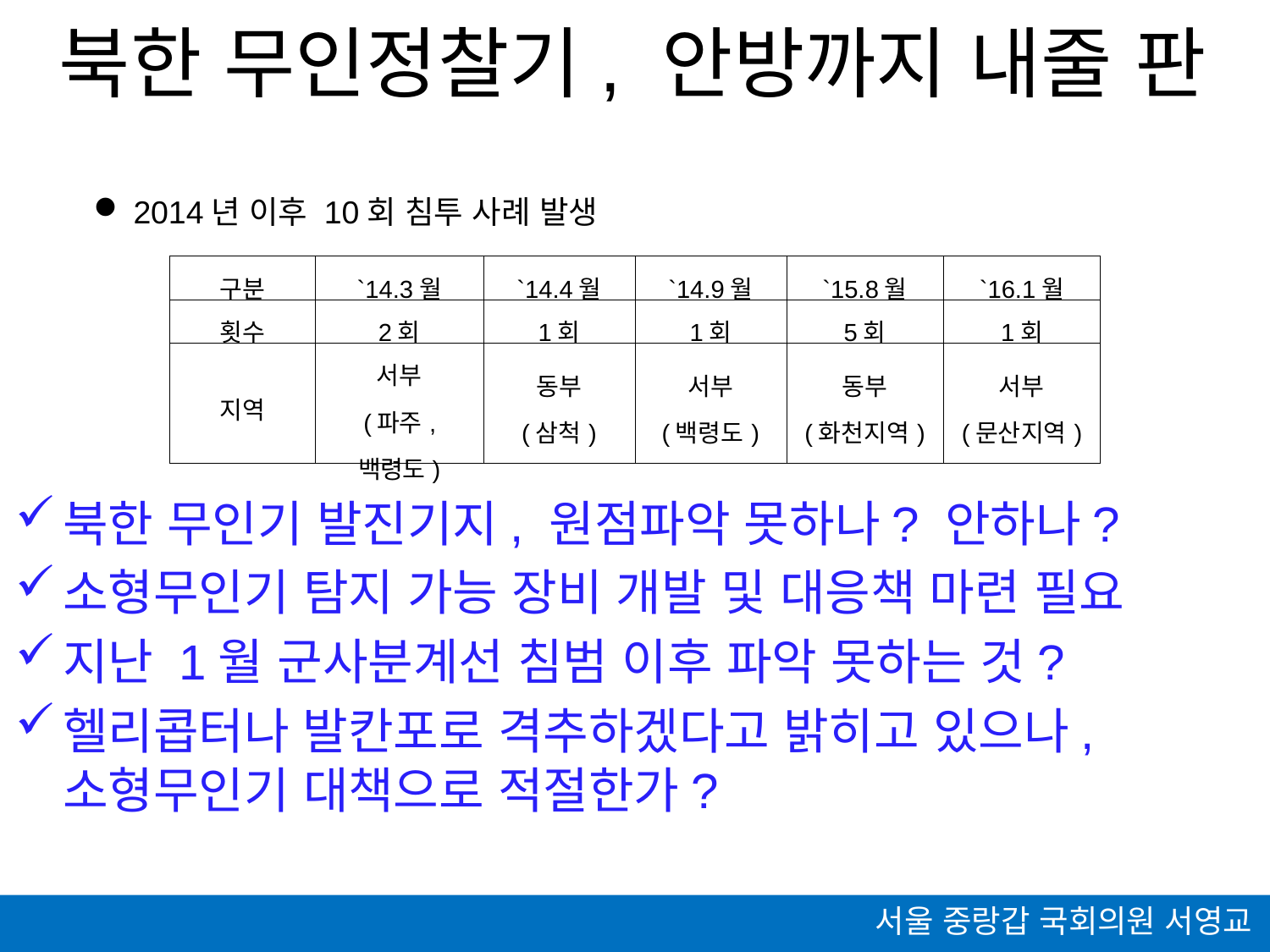

# 북한 무인정찰기, 안방까지 내줄 판
2014년 이후 10회 침투 사례 발생
| 구분 | `14.3월 | `14.4월 | `14.9월 | `15.8월 | `16.1월 |
| --- | --- | --- | --- | --- | --- |
| 횟수 | 2회 | 1회 | 1회 | 5회 | 1회 |
| 지역 | 서부 (파주, 백령도) | 동부 (삼척) | 서부 (백령도) | 동부 (화천지역) | 서부 (문산지역) |
북한 무인기 발진기지, 원점파악 못하나? 안하나?
소형무인기 탐지 가능 장비 개발 및 대응책 마련 필요
지난 1월 군사분계선 침범 이후 파악 못하는 것?
헬리콥터나 발칸포로 격추하겠다고 밝히고 있으나, 소형무인기 대책으로 적절한가?

서울 중랑갑 국회의원 서영교